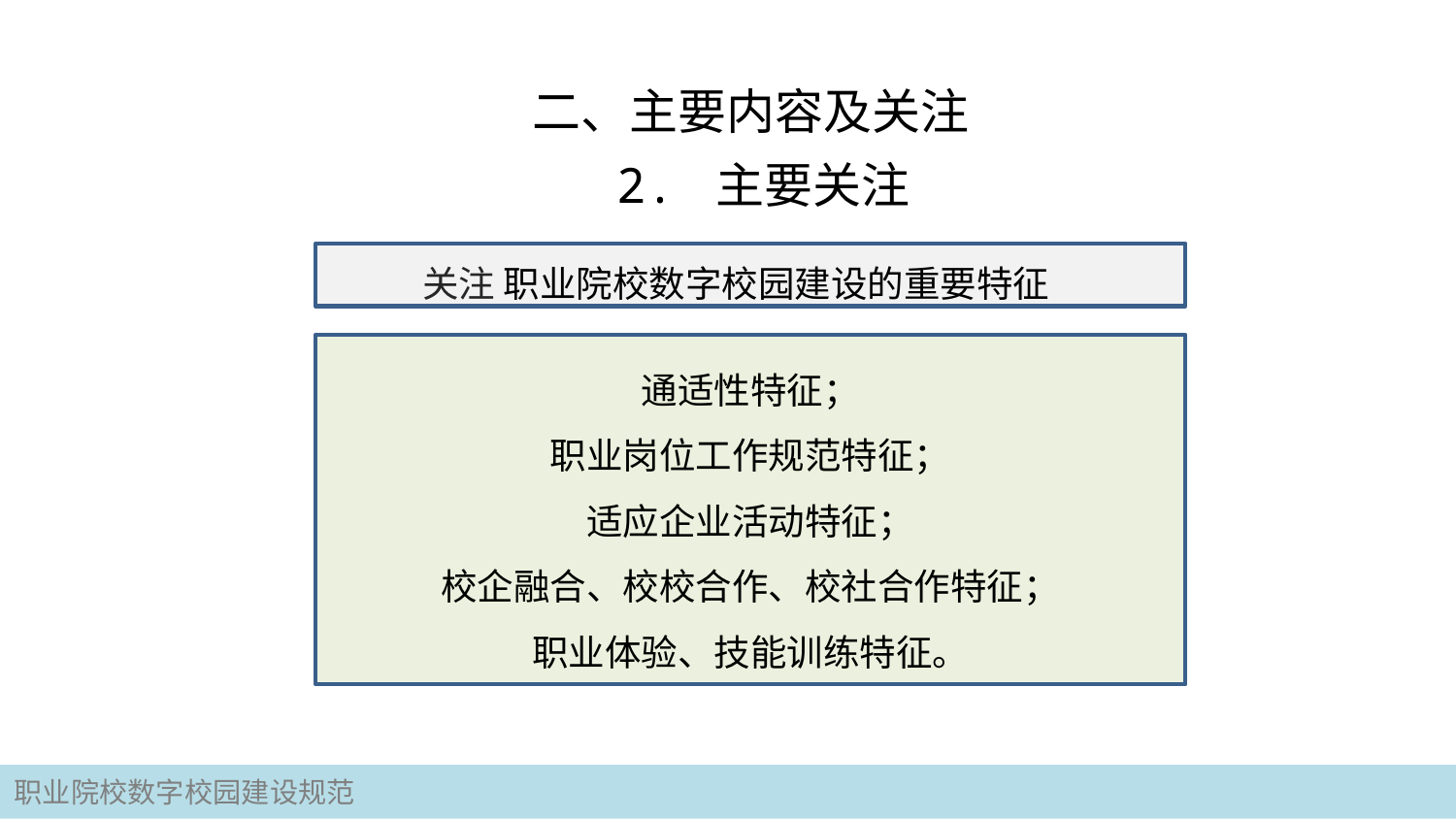

# 二、主要内容及关注
2. 主要关注
       关注 职业院校数字校园建设的重要特征

通适性特征；
职业岗位工作规范特征；
适应企业活动特征；
校企融合、校校合作、校社合作特征；
职业体验、技能训练特征。
职业院校数字校园建设规范